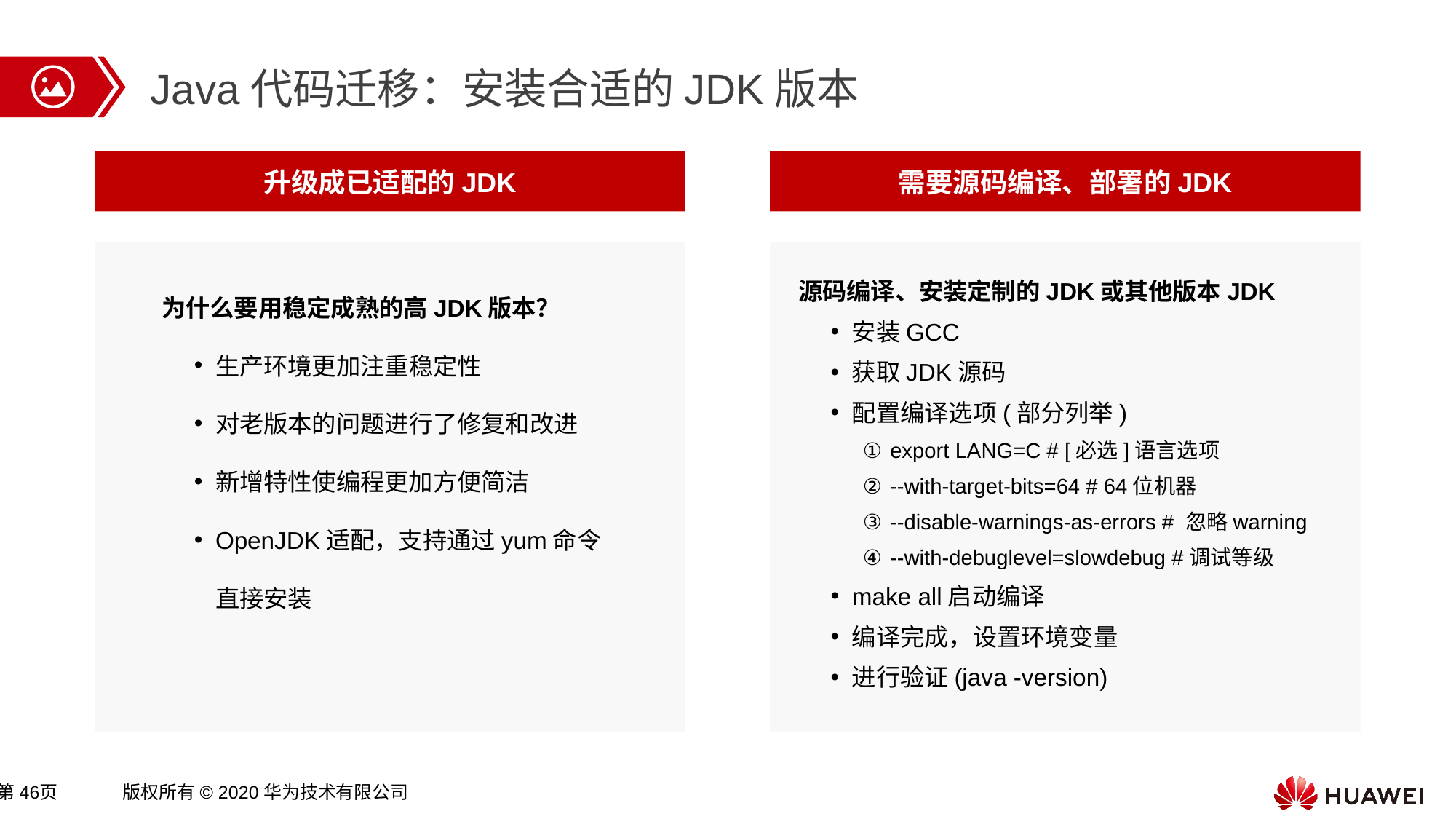

Java代码迁移：安装合适的JDK版本

升级成已适配的JDK
需要源码编译、部署的JDK

为什么要用稳定成熟的高JDK版本？
生产环境更加注重稳定性
对老版本的问题进行了修复和改进
新增特性使编程更加方便简洁
OpenJDK适配，支持通过yum命令直接安装
源码编译、安装定制的JDK或其他版本JDK
安装GCC
获取JDK源码
配置编译选项(部分列举)
export LANG=C # [必选]语言选项
--with-target-bits=64 # 64位机器
--disable-warnings-as-errors # 忽略warning
--with-debuglevel=slowdebug #调试等级
make all启动编译
编译完成，设置环境变量
进行验证(java -version)